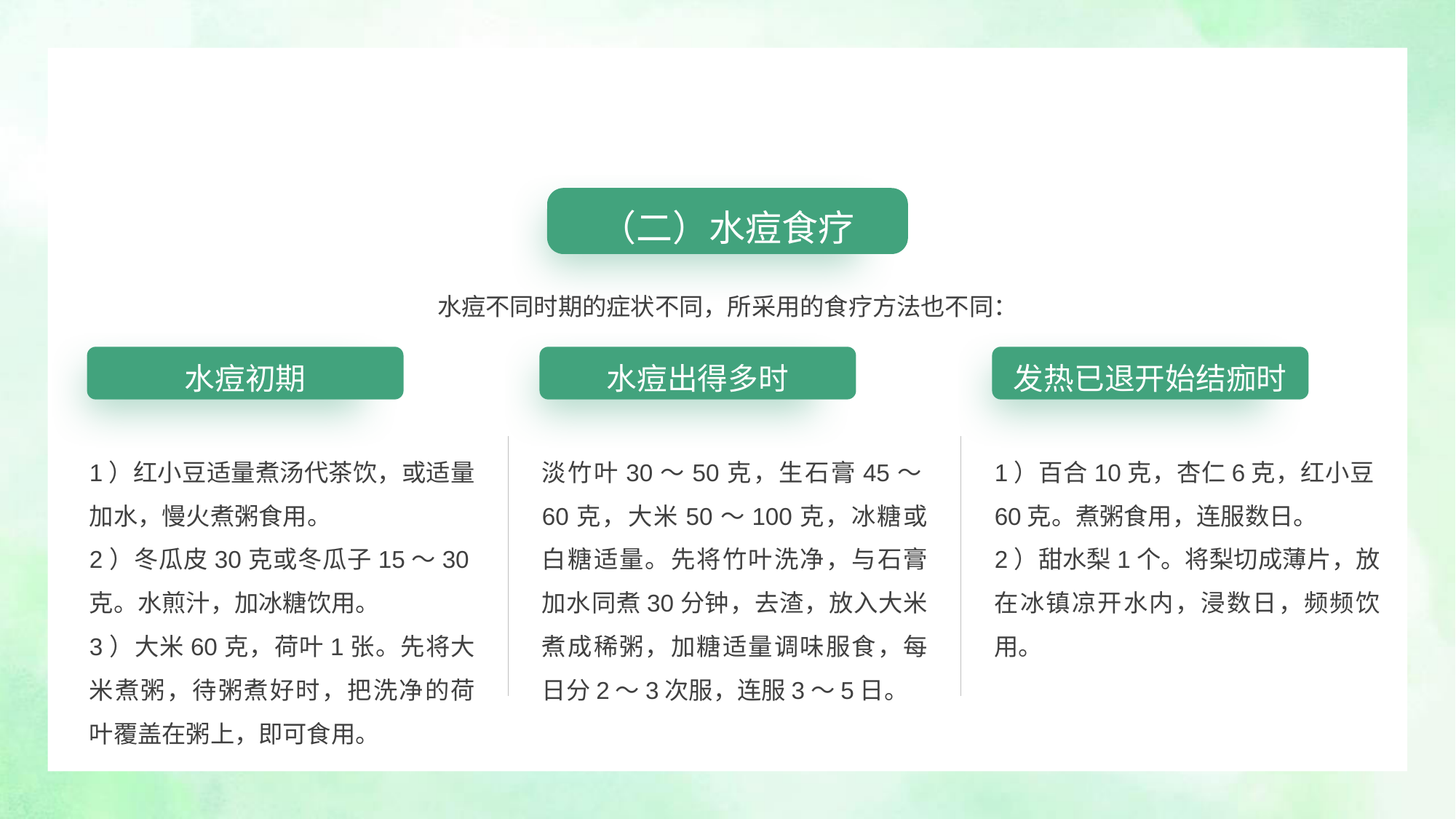

（二）水痘食疗
水痘不同时期的症状不同，所采用的食疗方法也不同：
水痘初期
水痘出得多时
发热已退开始结痂时
1）红小豆适量煮汤代茶饮，或适量加水，慢火煮粥食用。
2）冬瓜皮30克或冬瓜子15～30克。水煎汁，加冰糖饮用。
3）大米60克，荷叶1张。先将大米煮粥，待粥煮好时，把洗净的荷叶覆盖在粥上，即可食用。
淡竹叶30～50克，生石膏45～60克，大米50～100克，冰糖或白糖适量。先将竹叶洗净，与石膏加水同煮30分钟，去渣，放入大米煮成稀粥，加糖适量调味服食，每日分2～3次服，连服3～5日。
1）百合10克，杏仁6克，红小豆60克。煮粥食用，连服数日。
2）甜水梨1个。将梨切成薄片，放在冰镇凉开水内，浸数日，频频饮用。
docerID:327037375